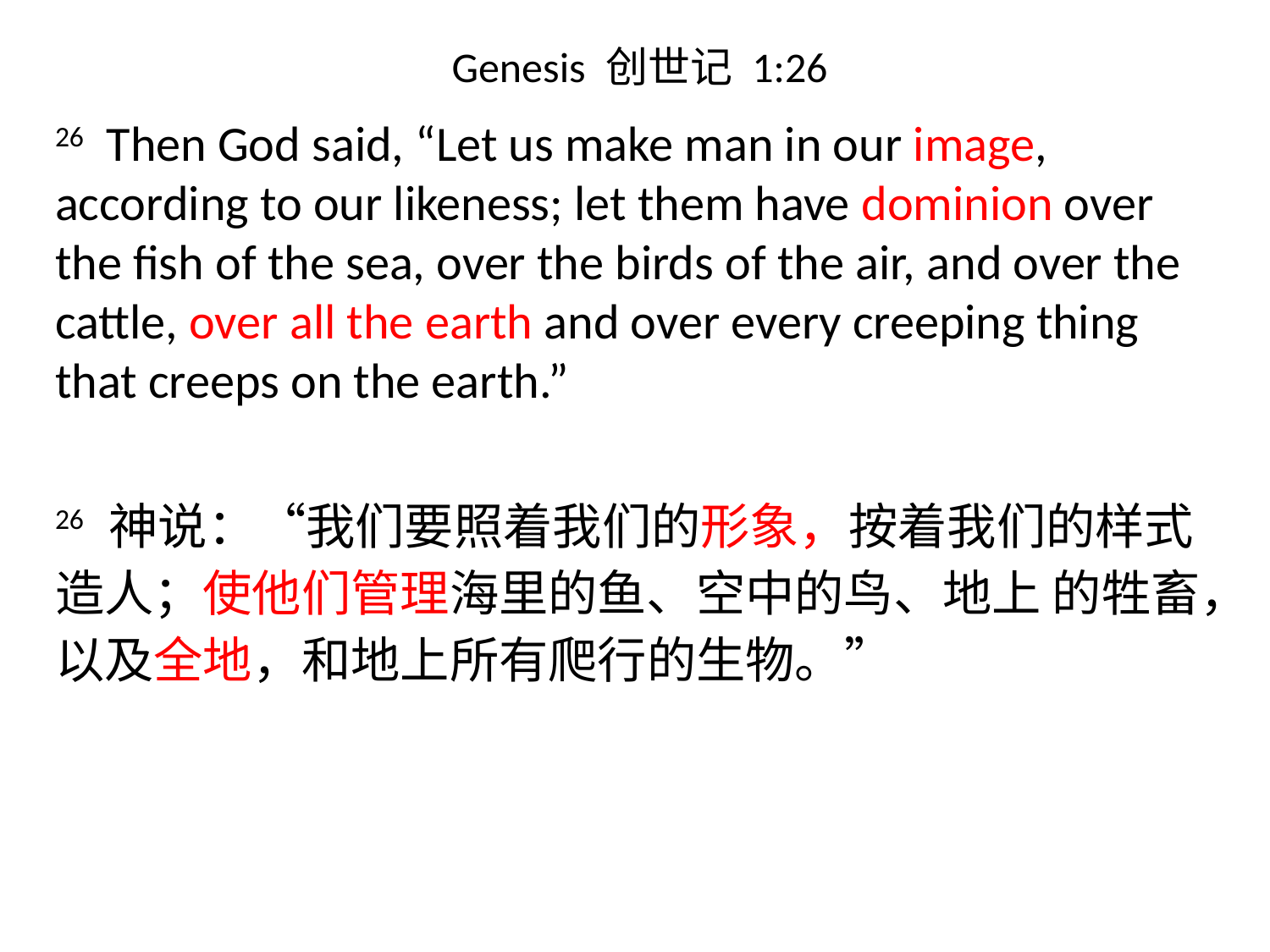

# Genesis 创世记 1:26
26  Then God said, “Let us make man in our image, according to our likeness; let them have dominion over the fish of the sea, over the birds of the air, and over the cattle, over all the earth and over every creeping thing that creeps on the earth.”

26  神说：“我们要照着我们的形象，按着我们的样式造人；使他们管理海里的鱼、空中的鸟、地上 的牲畜，以及全地，和地上所有爬行的生物。”